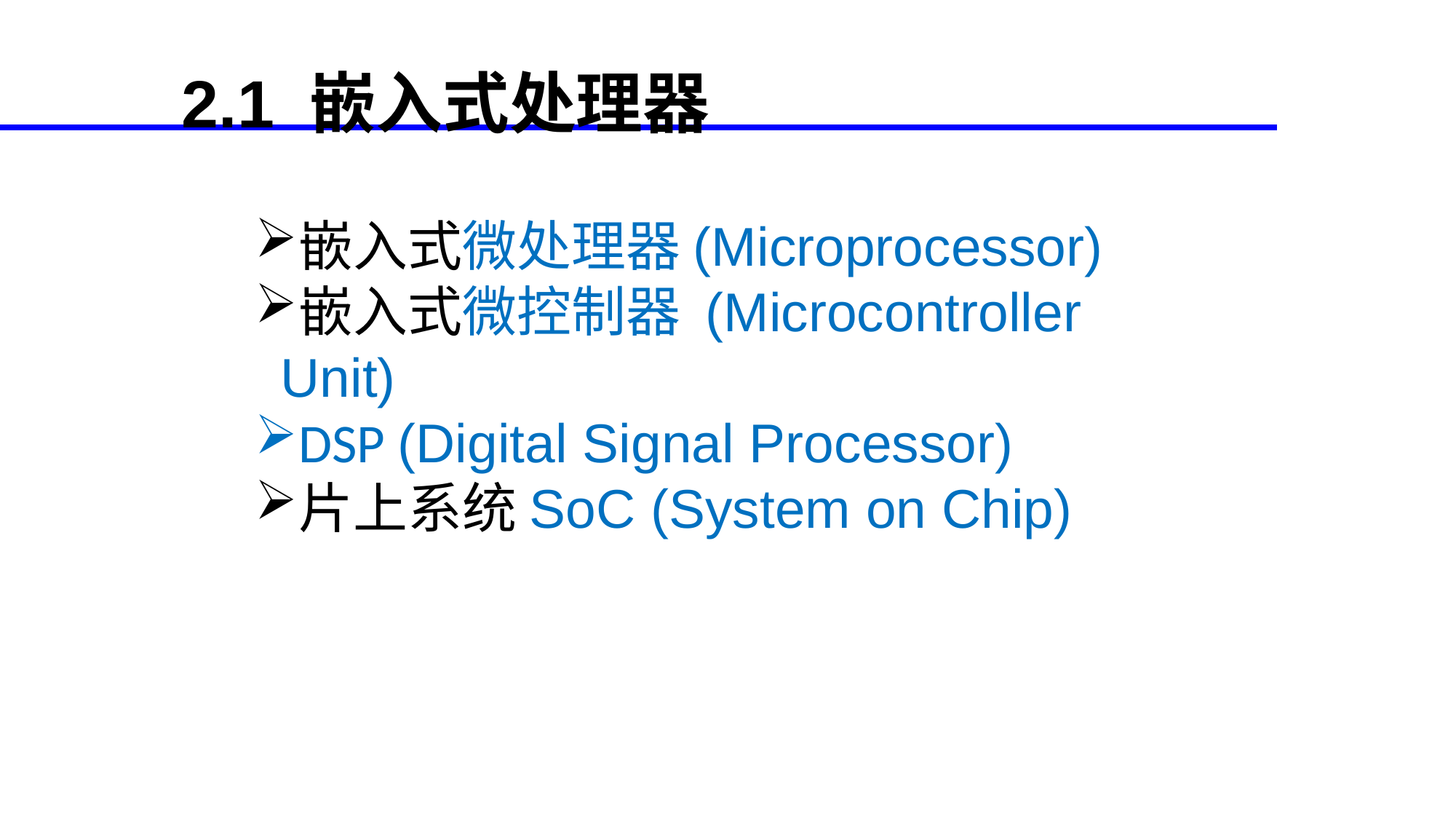

2.1 嵌入式处理器
嵌入式微处理器(Microprocessor)
嵌入式微控制器 (Microcontroller Unit)
DSP (Digital Signal Processor)
片上系统SoC (System on Chip)
12